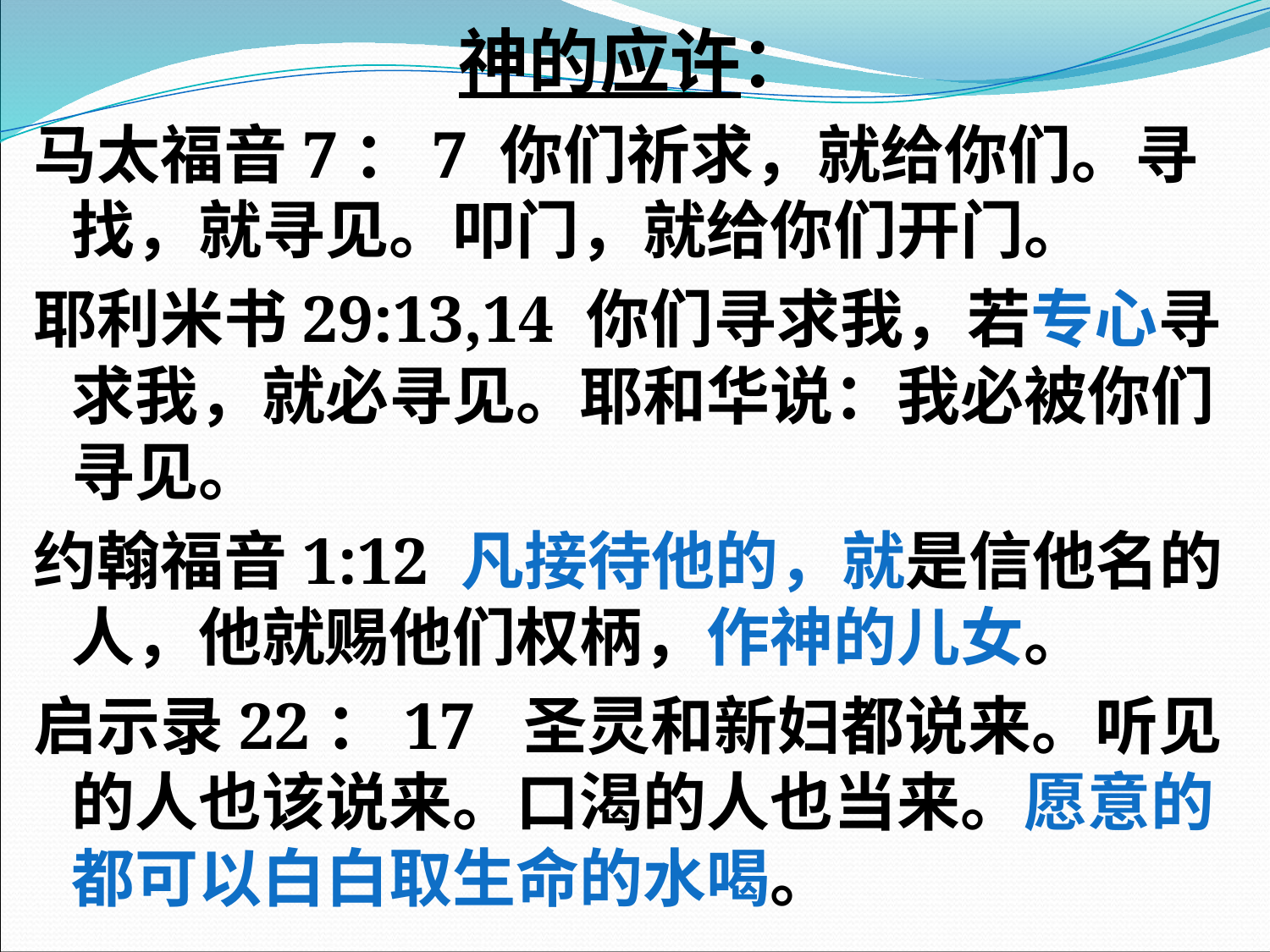

神的应许：
马太福音7：7 你们祈求，就给你们。寻找，就寻见。叩门，就给你们开门。
耶利米书29:13,14 你们寻求我，若专心寻求我，就必寻见。耶和华说：我必被你们寻见。
约翰福音1:12 凡接待他的，就是信他名的人，他就赐他们权柄，作神的儿女。
启示录22：17  圣灵和新妇都说来。听见的人也该说来。口渴的人也当来。愿意的都可以白白取生命的水喝。
#